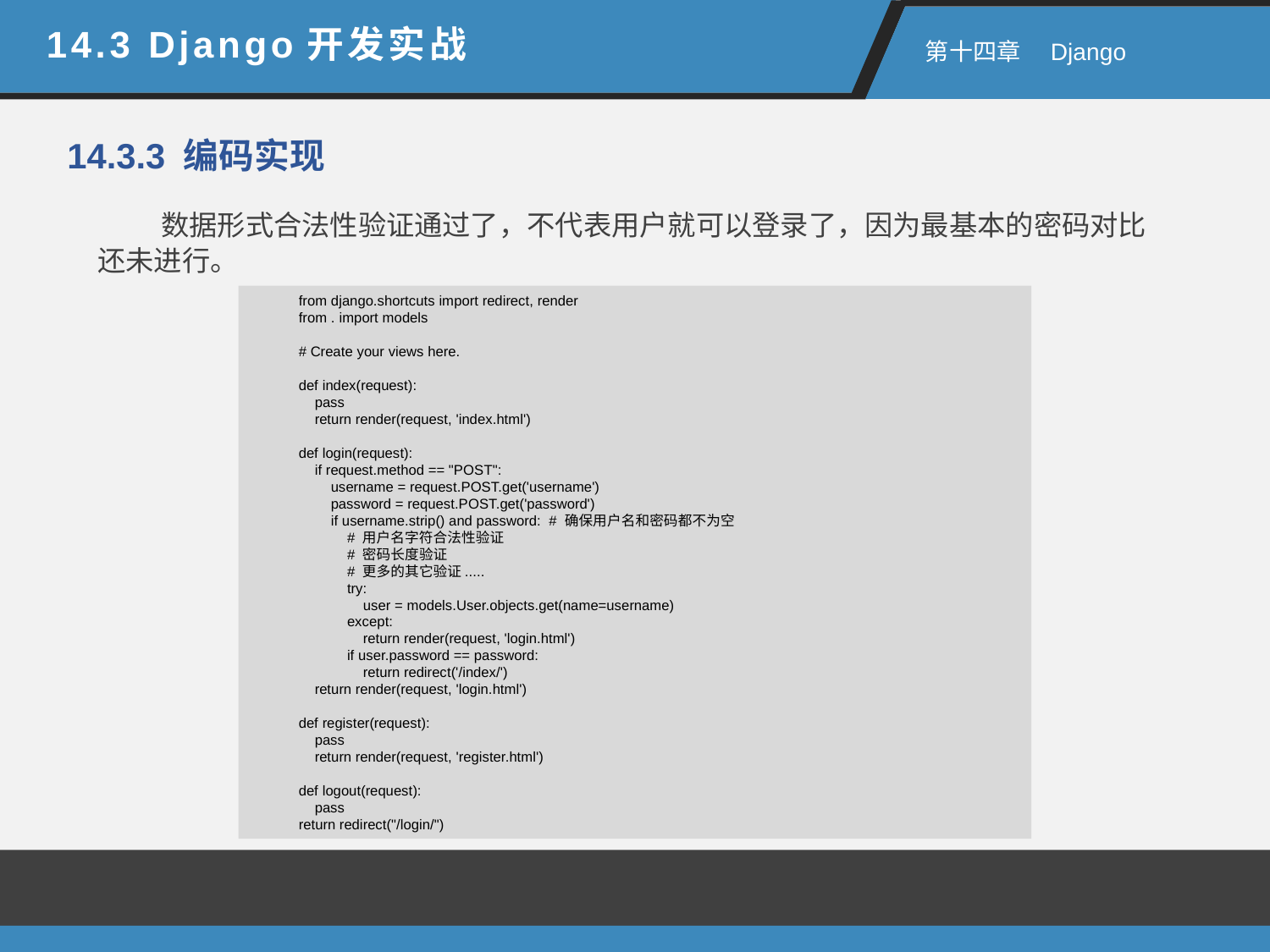

14.3 Django开发实战
  第十四章　Django
14.3.3 编码实现
数据形式合法性验证通过了，不代表用户就可以登录了，因为最基本的密码对比还未进行。
from django.shortcuts import redirect, render
from . import models

# Create your views here.

def index(request):
    pass
    return render(request, 'index.html')

def login(request):
    if request.method == "POST":
        username = request.POST.get('username')
        password = request.POST.get('password')
        if username.strip() and password:  # 确保用户名和密码都不为空
            # 用户名字符合法性验证
            # 密码长度验证
            # 更多的其它验证.....
            try:
                user = models.User.objects.get(name=username)
            except:
                return render(request, 'login.html')
            if user.password == password:
                return redirect('/index/')
    return render(request, 'login.html')

def register(request):
    pass
    return render(request, 'register.html')

def logout(request):
    pass
return redirect("/login/")